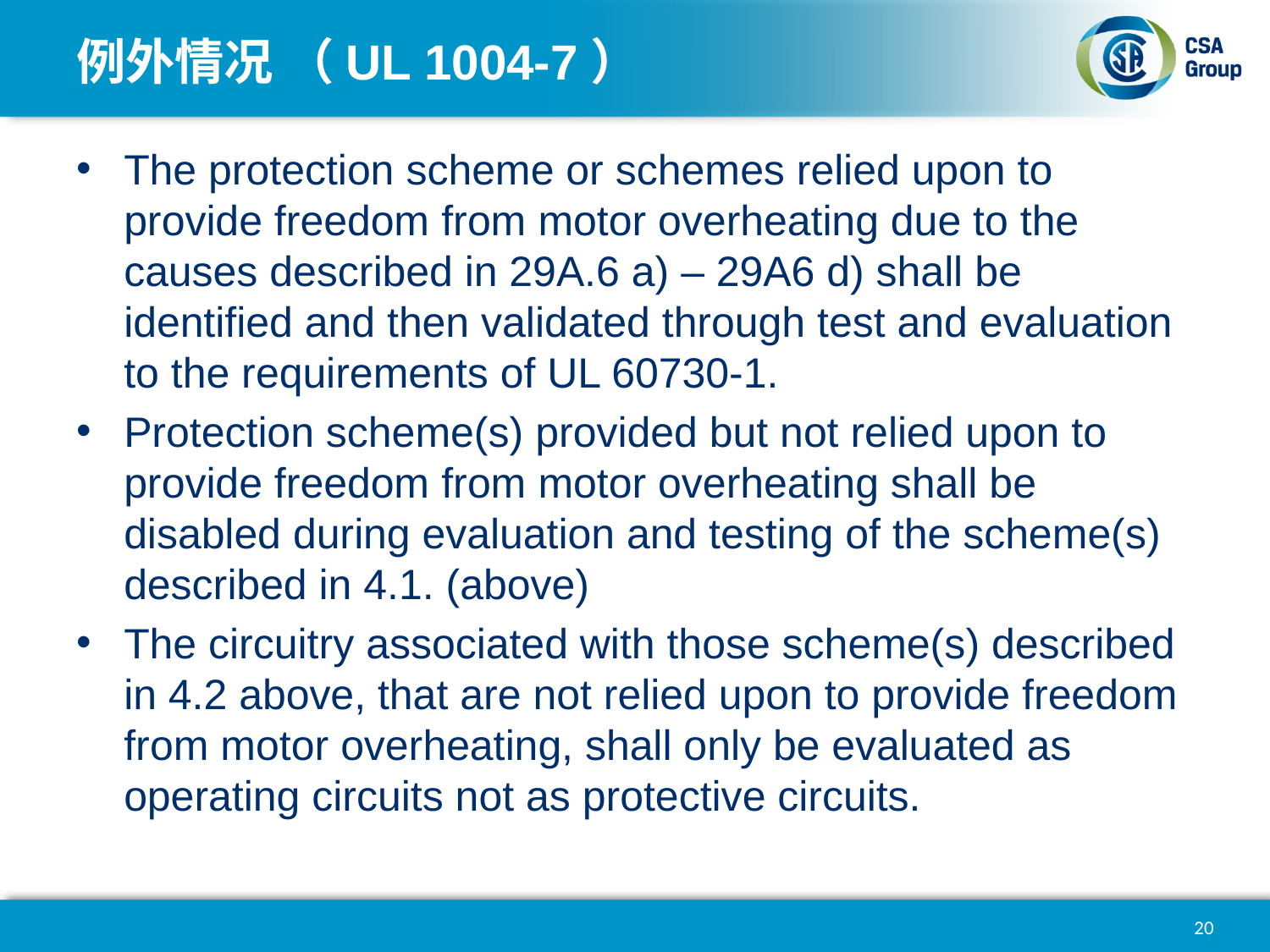

# 例外情况 （UL 1004-7）
The protection scheme or schemes relied upon to provide freedom from motor overheating due to the causes described in 29A.6 a) – 29A6 d) shall be identified and then validated through test and evaluation to the requirements of UL 60730-1.
Protection scheme(s) provided but not relied upon to provide freedom from motor overheating shall be disabled during evaluation and testing of the scheme(s) described in 4.1. (above)
The circuitry associated with those scheme(s) described in 4.2 above, that are not relied upon to provide freedom from motor overheating, shall only be evaluated as operating circuits not as protective circuits.
20